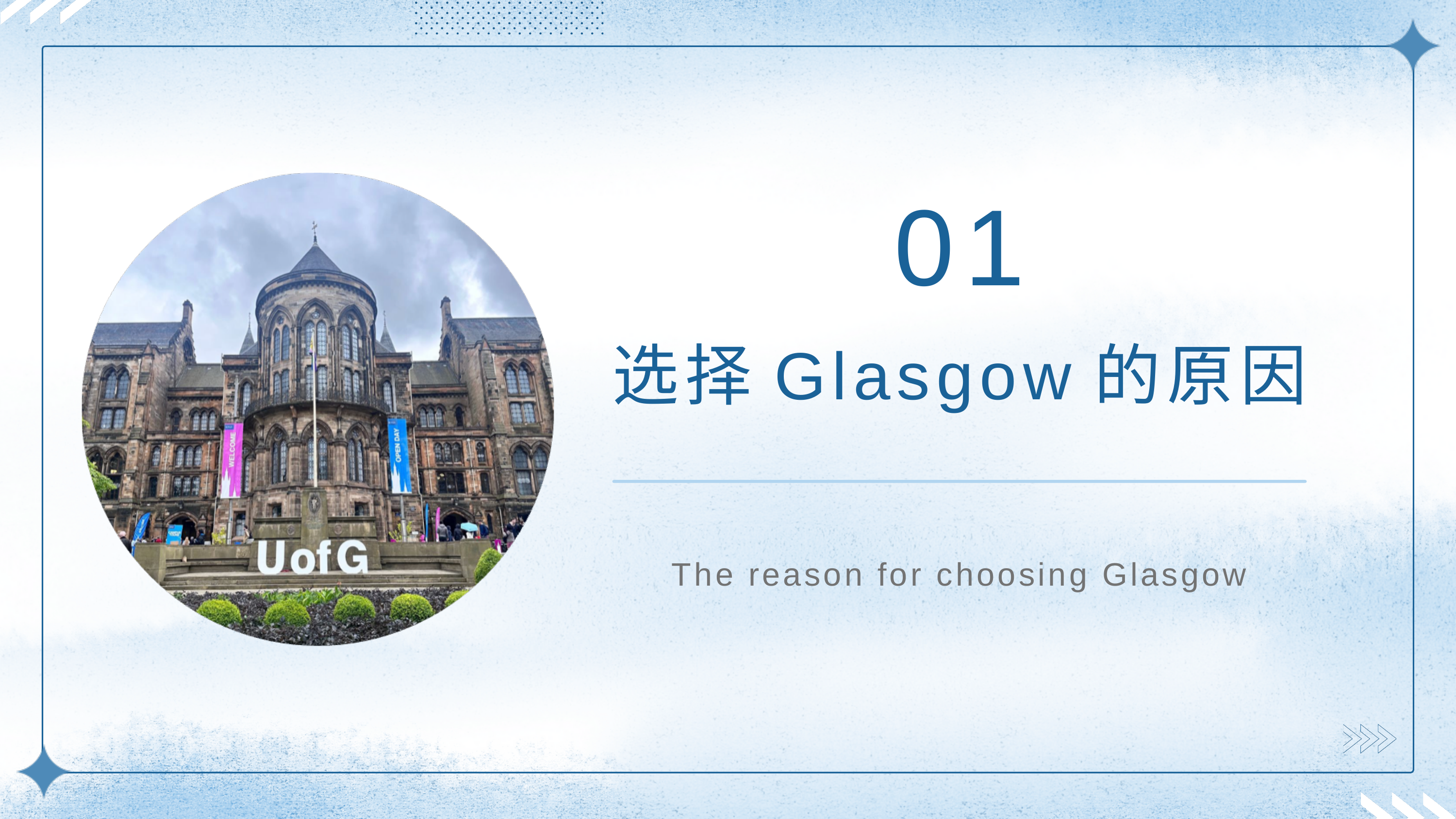

01

选择Glasgow的原因

The reason for choosing Glasgow